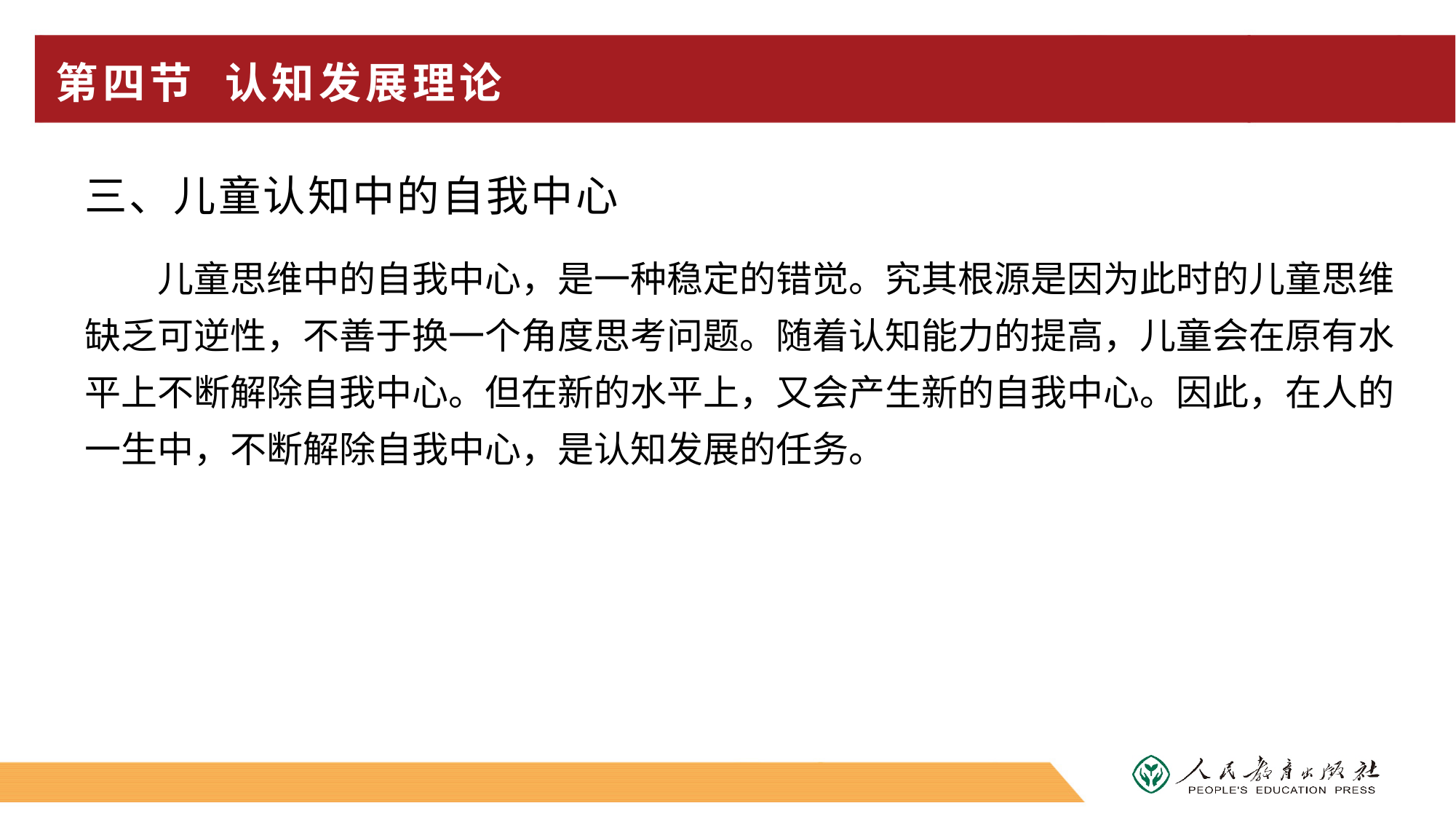

# 第四节  认知发展理论
三、儿童认知中的自我中心
儿童思维中的自我中心，是一种稳定的错觉。究其根源是因为此时的儿童思维缺乏可逆性，不善于换一个角度思考问题。随着认知能力的提高，儿童会在原有水平上不断解除自我中心。但在新的水平上，又会产生新的自我中心。因此，在人的一生中，不断解除自我中心，是认知发展的任务。